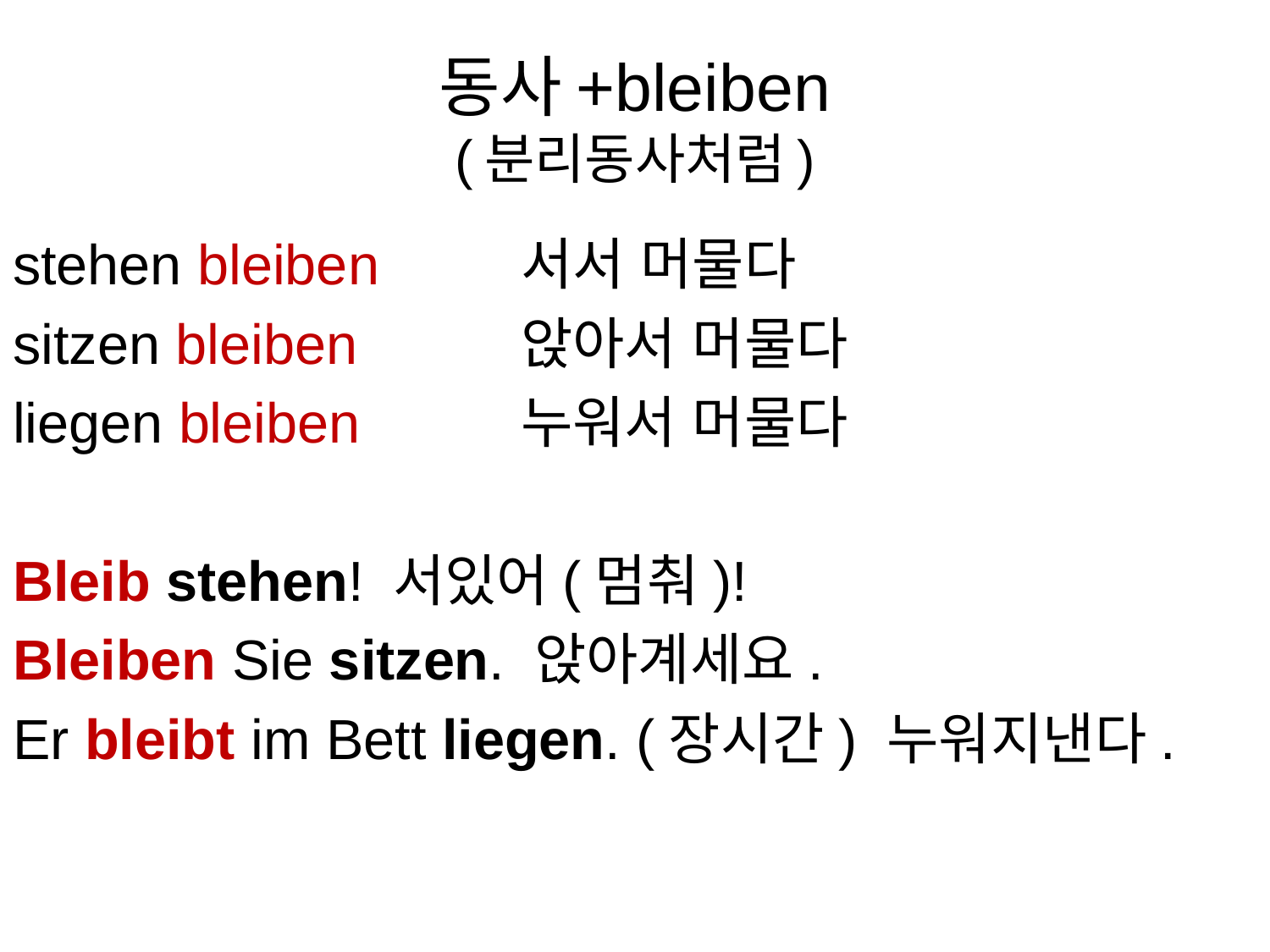

# 동사+bleiben (분리동사처럼)
stehen bleiben 	서서 머물다
sitzen bleiben 		앉아서 머물다
liegen bleiben		누워서 머물다

Bleib stehen! 서있어(멈춰)!
Bleiben Sie sitzen. 앉아계세요.
Er bleibt im Bett liegen. (장시간) 누워지낸다.